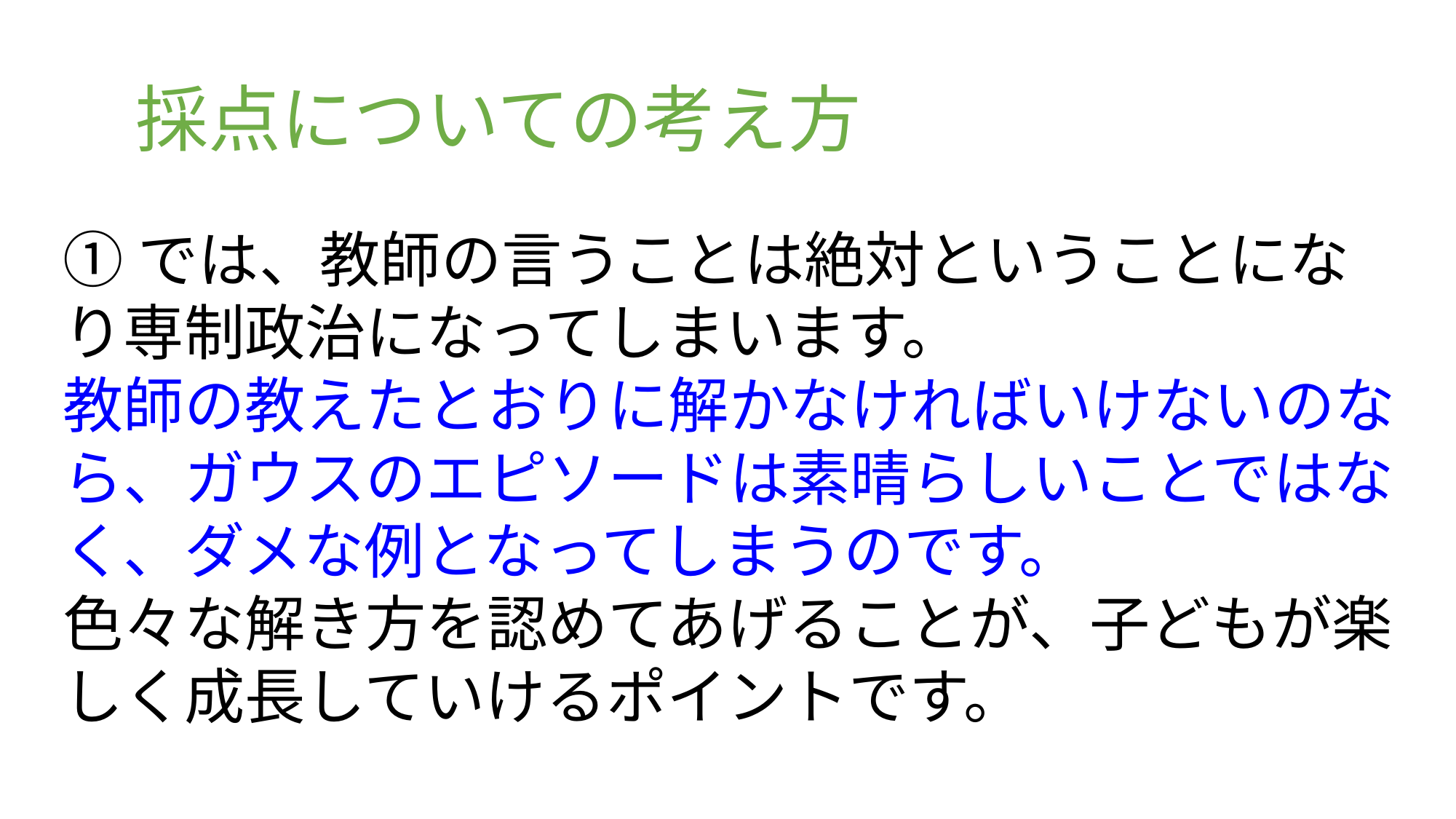

# 採点についての考え方
①では、教師の言うことは絶対ということになり専制政治になってしまいます。
教師の教えたとおりに解かなければいけないのなら、ガウスのエピソードは素晴らしいことではなく、ダメな例となってしまうのです。
色々な解き方を認めてあげることが、子どもが楽しく成長していけるポイントです。